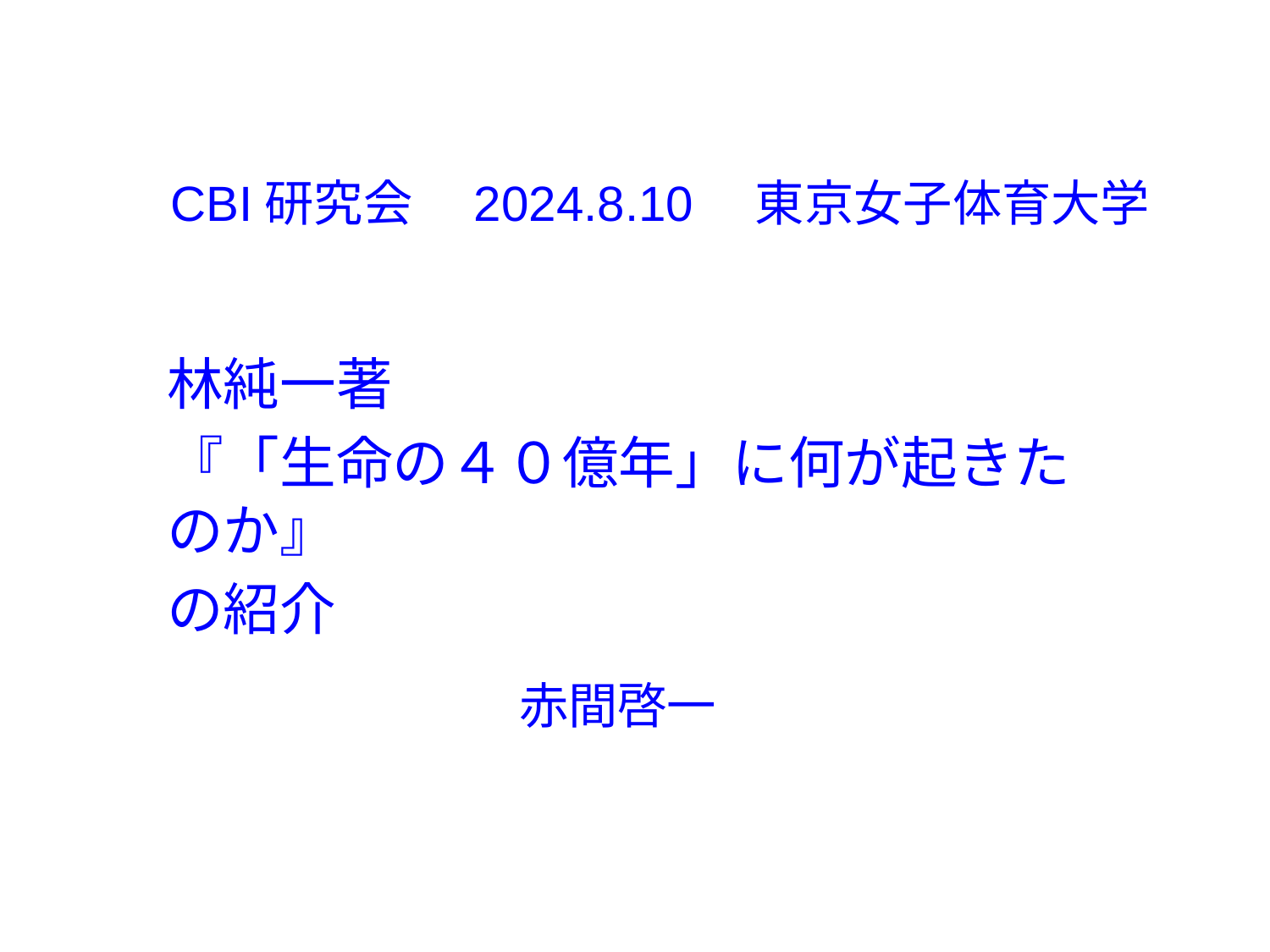

CBI研究会　2024.8.10　東京女子体育大学
林純一著
『「生命の４０億年」に何が起きたのか』
の紹介
赤間啓一